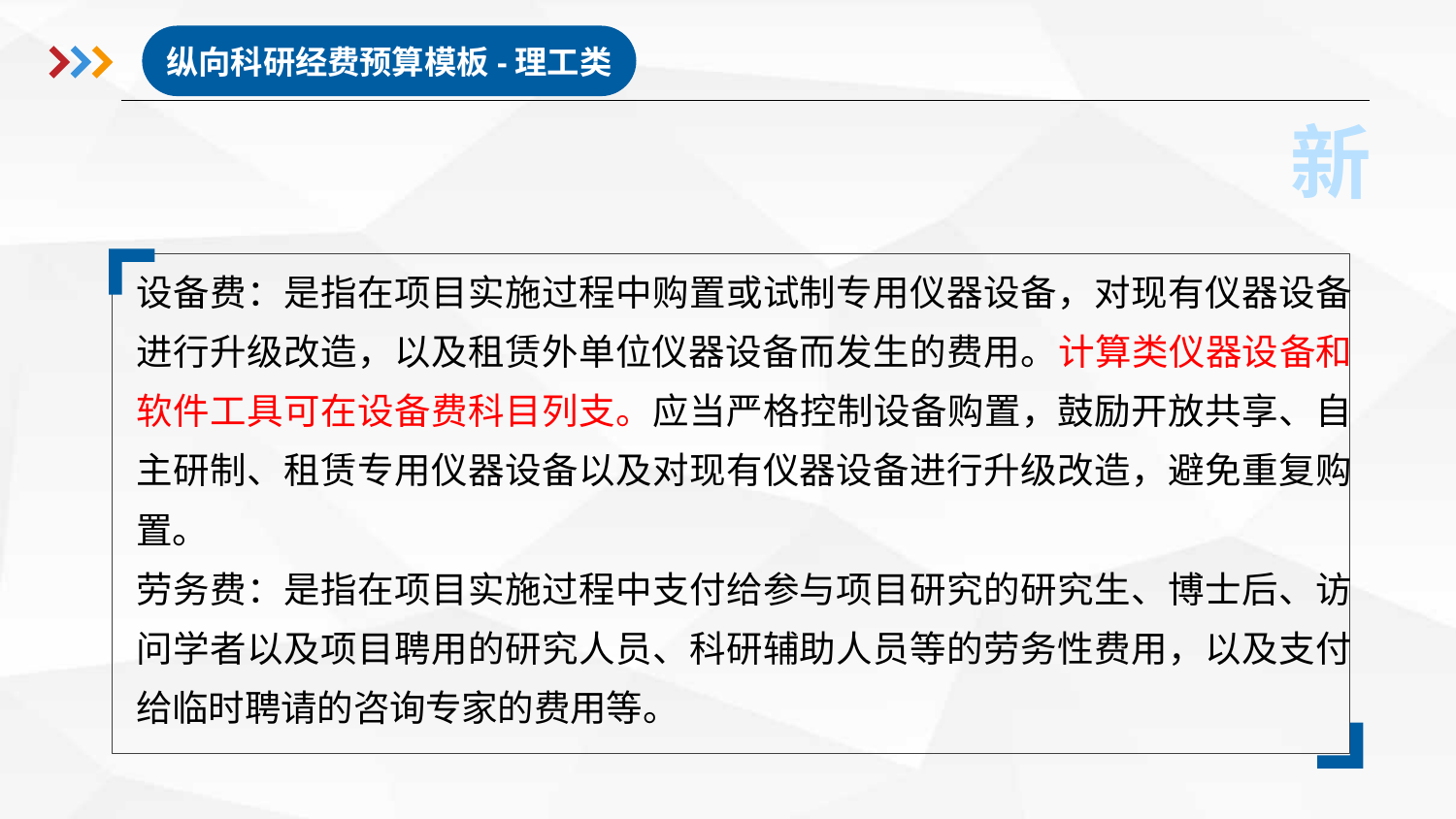

纵向科研经费预算模板-理工类

新

设备费：是指在项目实施过程中购置或试制专用仪器设备，对现有仪器设备进行升级改造，以及租赁外单位仪器设备而发生的费用。计算类仪器设备和软件工具可在设备费科目列支。应当严格控制设备购置，鼓励开放共享、自主研制、租赁专用仪器设备以及对现有仪器设备进行升级改造，避免重复购置。
劳务费：是指在项目实施过程中支付给参与项目研究的研究生、博士后、访问学者以及项目聘用的研究人员、科研辅助人员等的劳务性费用，以及支付给临时聘请的咨询专家的费用等。